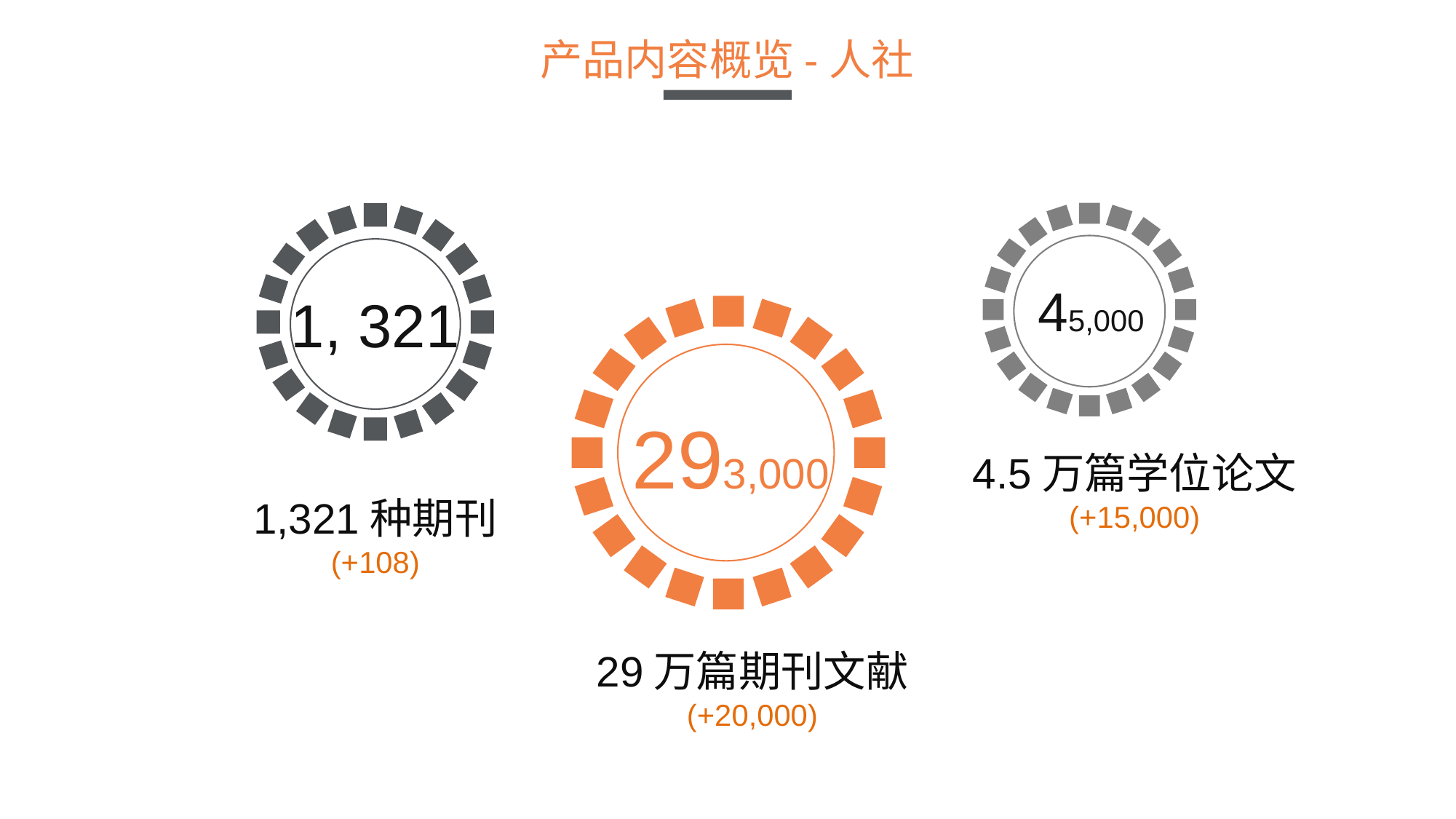

产品内容概览-人社

45,000
1, 321

293,000
4.5万篇学位论文
(+15,000)
1,321种期刊
(+108)
29万篇期刊文献
(+20,000)